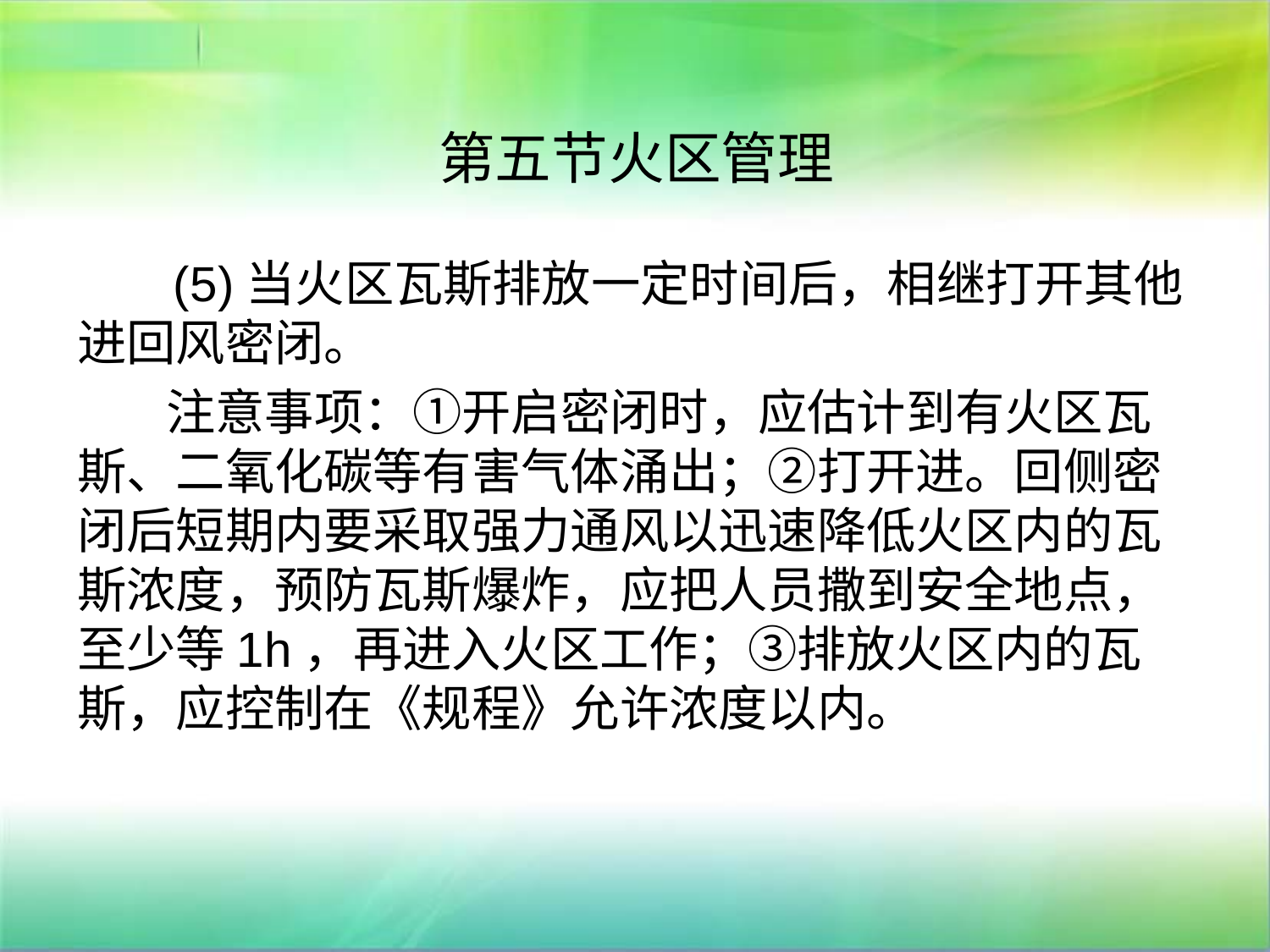

# 第五节火区管理
       (5)当火区瓦斯排放一定时间后，相继打开其他进回风密闭。
       注意事项：①开启密闭时，应估计到有火区瓦斯、二氧化碳等有害气体涌出；②打开进。回侧密闭后短期内要采取强力通风以迅速降低火区内的瓦斯浓度，预防瓦斯爆炸，应把人员撒到安全地点，至少等1h，再进入火区工作；③排放火区内的瓦斯，应控制在《规程》允许浓度以内。